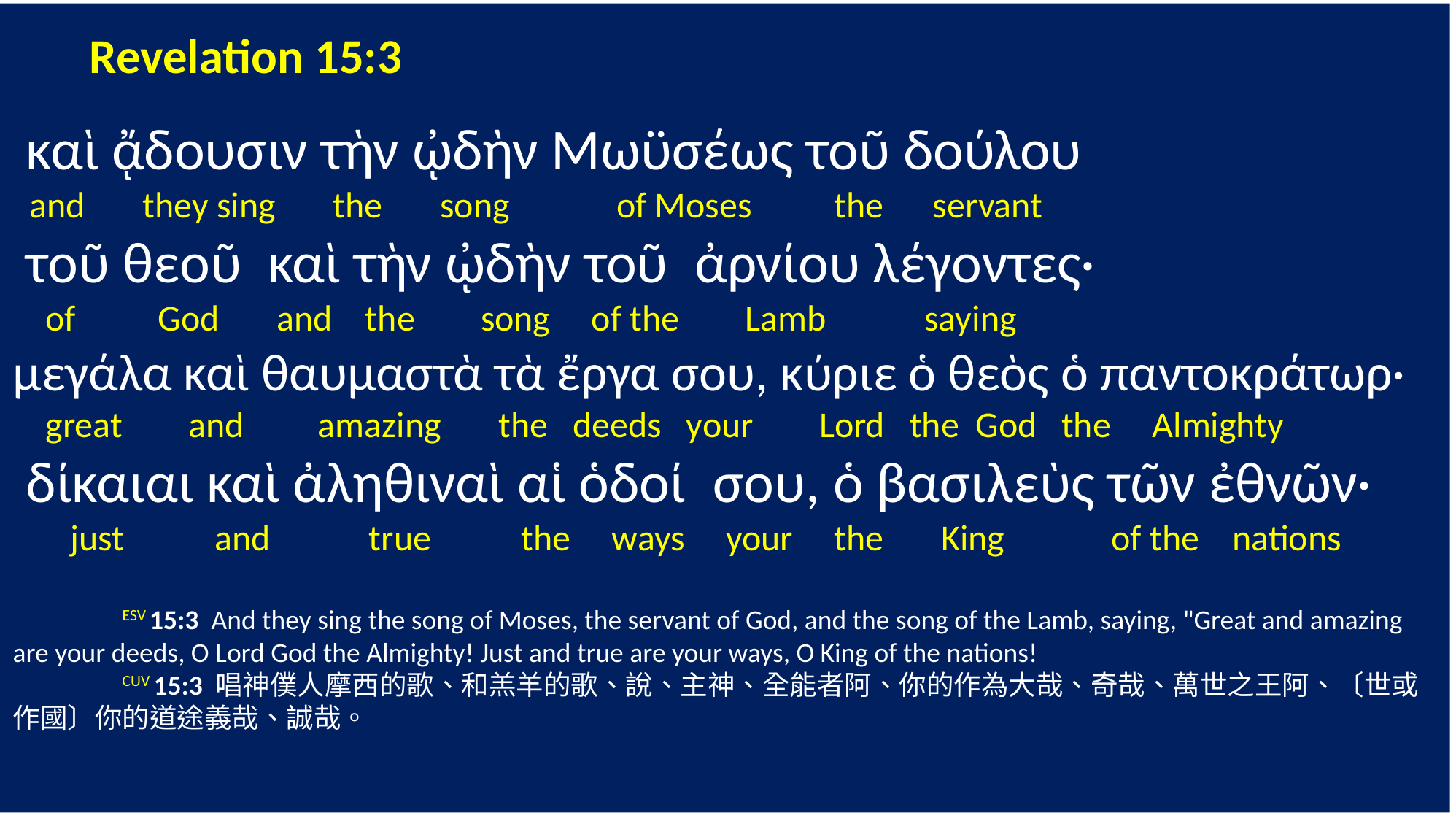

Revelation 15:3

 καὶ ᾄδουσιν τὴν ᾠδὴν Μωϋσέως τοῦ δούλου
  and       they sing       the       song             of Moses          the      servant
 τοῦ θεοῦ  καὶ τὴν ᾠδὴν τοῦ  ἀρνίου λέγοντες·
    of          God       and    the        song     of the        Lamb            saying
μεγάλα καὶ θαυμαστὰ τὰ ἔργα σου, κύριε ὁ θεὸς ὁ παντοκράτωρ·
    great        and         amazing       the   deeds   your        Lord   the  God   the     Almighty
 δίκαιαι καὶ ἀληθιναὶ αἱ ὁδοί  σου, ὁ βασιλεὺς τῶν ἐθνῶν·
       just           and            true           the     ways     your     the       King             of the    nations

	ESV 15:3  And they sing the song of Moses, the servant of God, and the song of the Lamb, saying, "Great and amazing are your deeds, O Lord God the Almighty! Just and true are your ways, O King of the nations!
	CUV 15:3 唱神僕人摩西的歌、和羔羊的歌、說、主神、全能者阿、你的作為大哉、奇哉、萬世之王阿、〔世或作國〕你的道途義哉、誠哉。